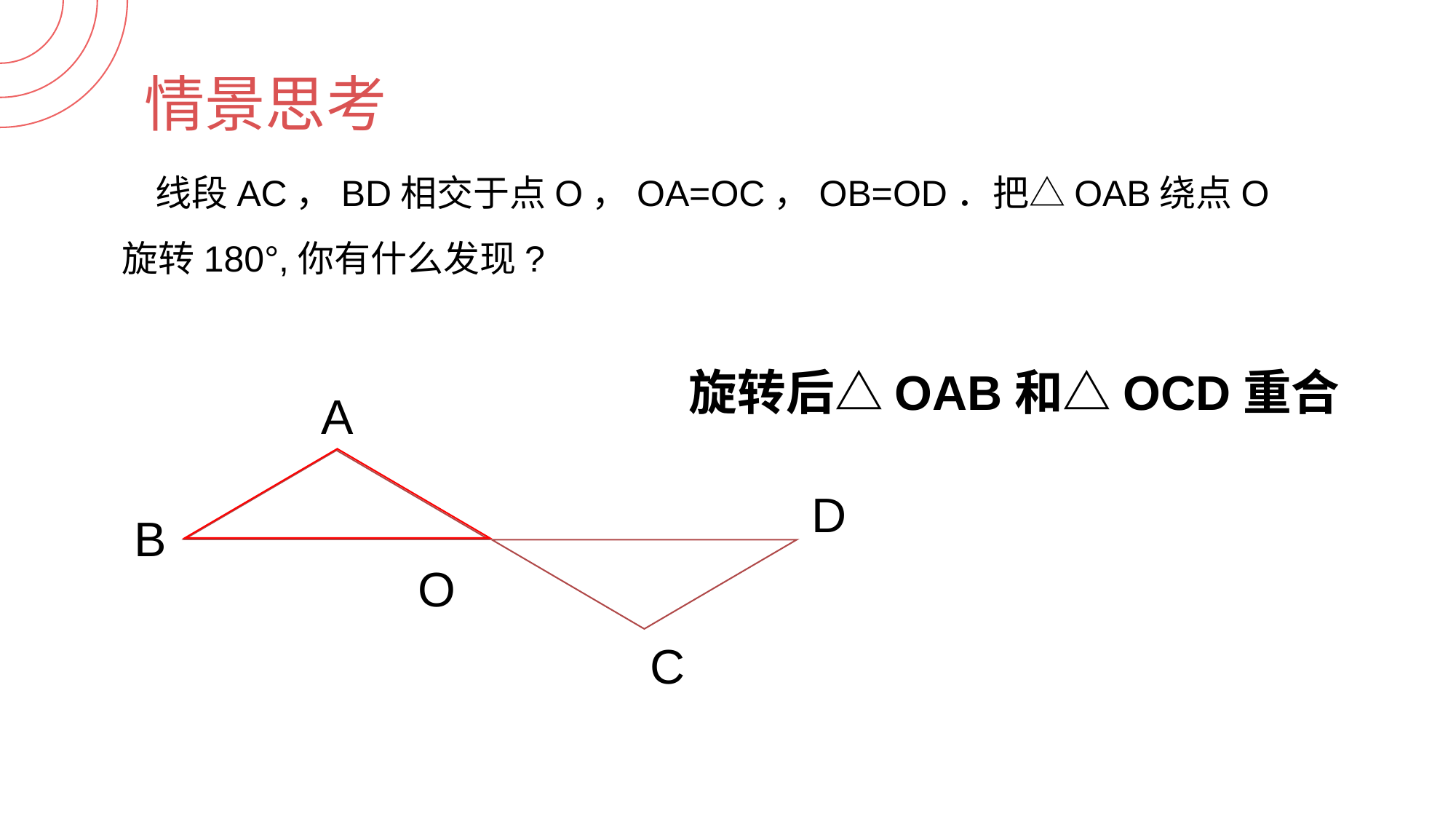

情景思考
   线段AC，BD相交于点O，OA=OC，OB=OD．把△OAB绕点O旋转180°,你有什么发现?
旋转后△OAB和△OCD重合
A

D
B

O
C